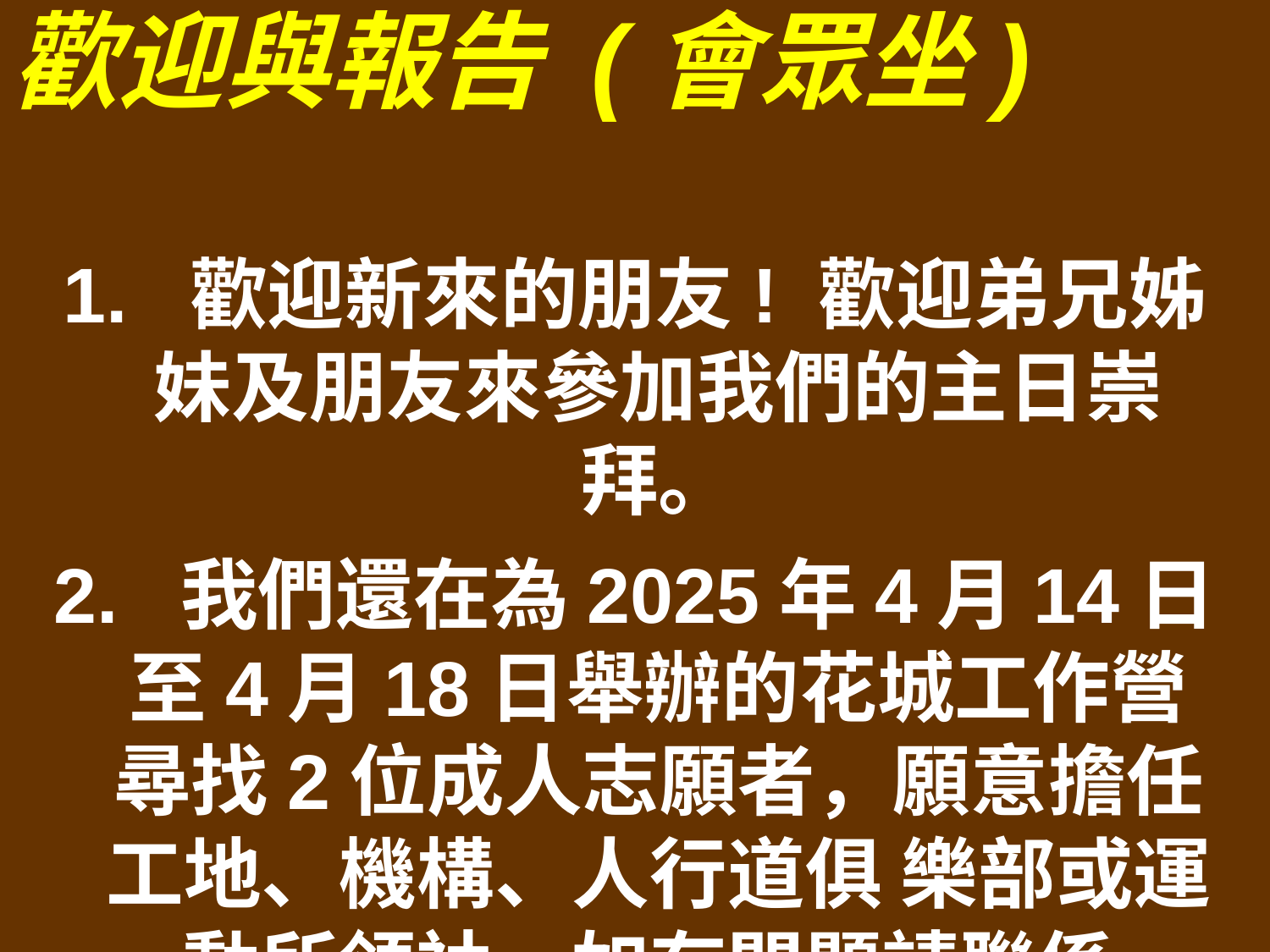

歡迎與報告 (會眾坐)

1.  歡迎新來的朋友! 歡迎弟兄姊妹及朋友來參加我們的主日崇拜。
2.  我們還在為2025年4月14日至4月18日舉辦的花城工作營 尋找2位成人志願者，願意擔任工地、機構、人行道俱 樂部或運動所領袖。如有問題請聯係Grace陳姐妹。